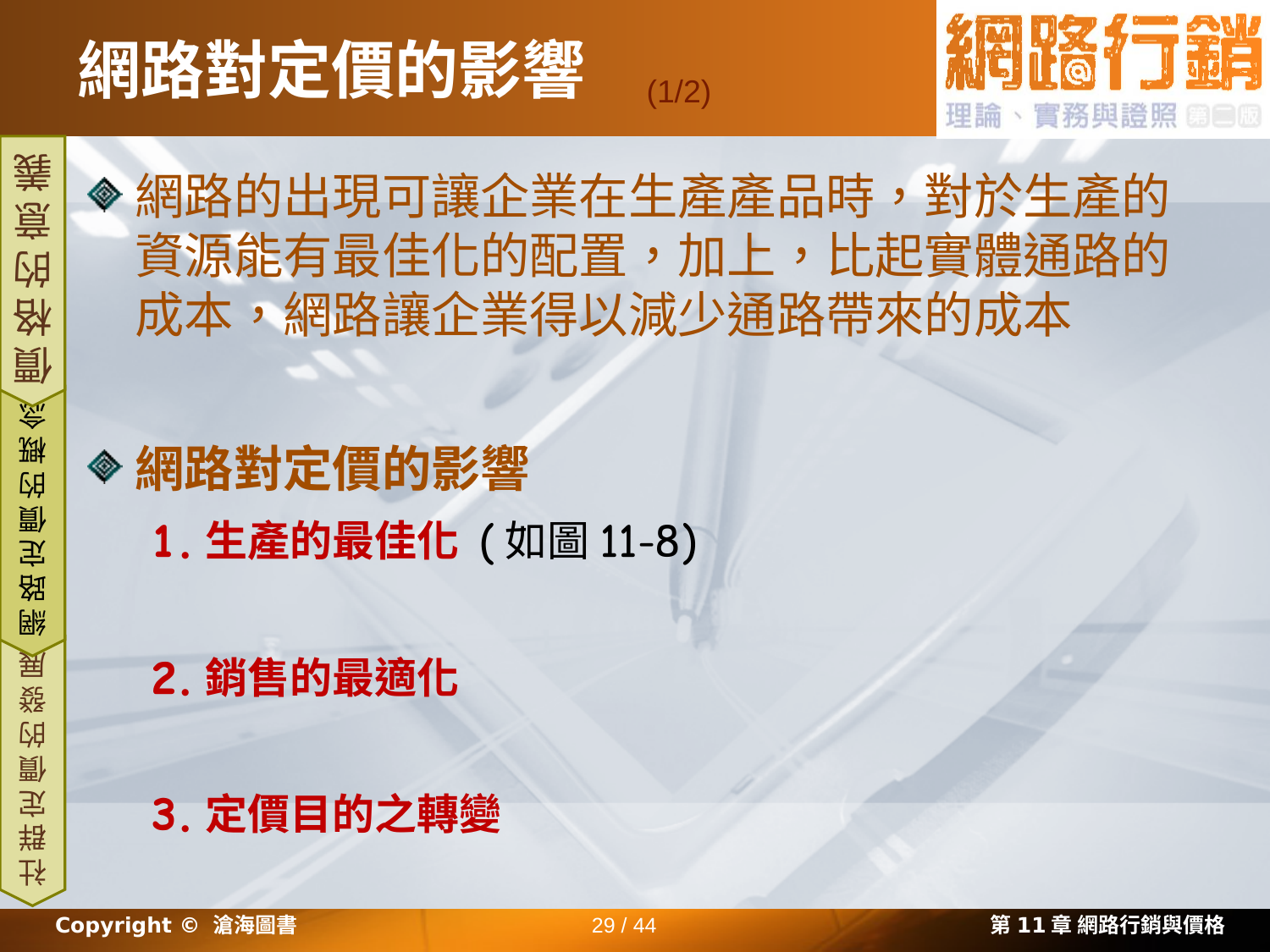

# 網路對定價的影響
(1/2)
網路的出現可讓企業在生產產品時，對於生產的資源能有最佳化的配置，加上，比起實體通路的成本，網路讓企業得以減少通路帶來的成本

網路對定價的影響
1.生產的最佳化 (如圖11-8)

2.銷售的最適化

3.定價目的之轉變
價格的意義
網路定價的概念
社群定價的發展
Copyright © 滄海圖書
29 / 44
第11章 網路行銷與價格